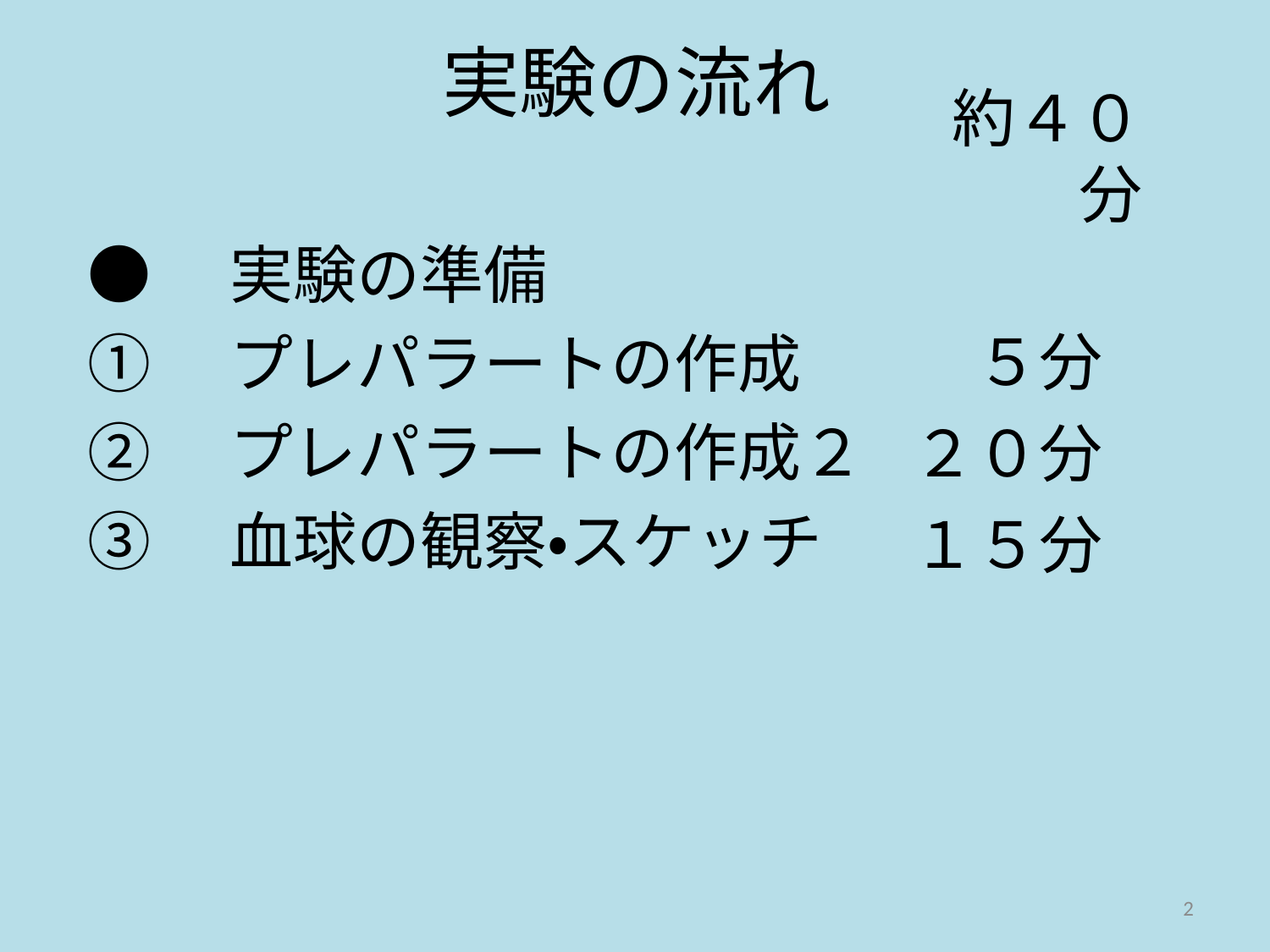

# 実験の流れ
約４０分
●　実験の準備
①　プレパラートの作成
②　プレパラートの作成２
③　血球の観察・スケッチ

５分
２０分
１５分
2